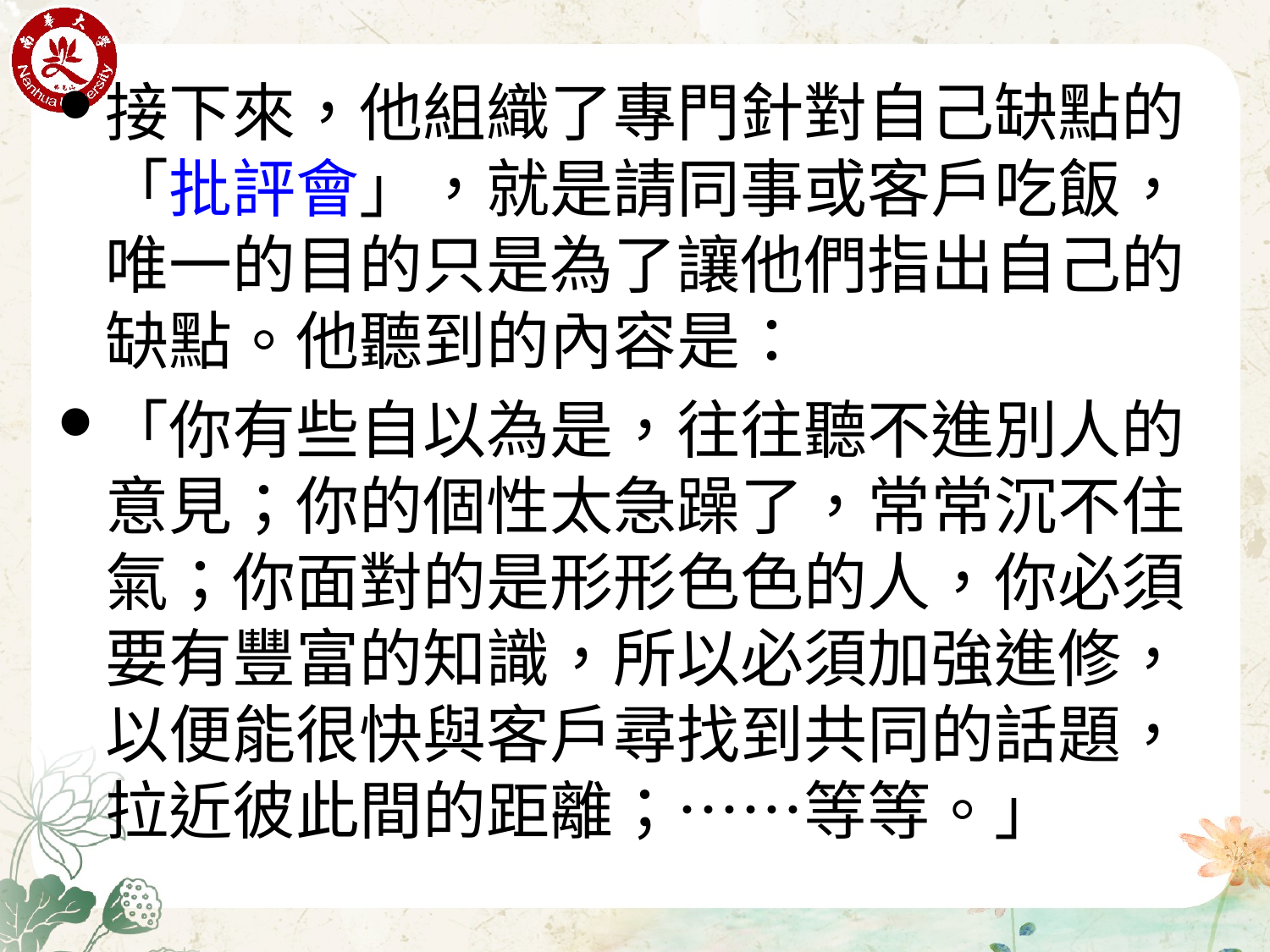

接下來，他組織了專門針對自己缺點的「批評會」，就是請同事或客戶吃飯，唯一的目的只是為了讓他們指出自己的缺點。他聽到的內容是：
「你有些自以為是，往往聽不進別人的意見；你的個性太急躁了，常常沉不住氣；你面對的是形形色色的人，你必須要有豐富的知識，所以必須加強進修，以便能很快與客戶尋找到共同的話題，拉近彼此間的距離；……等等。」